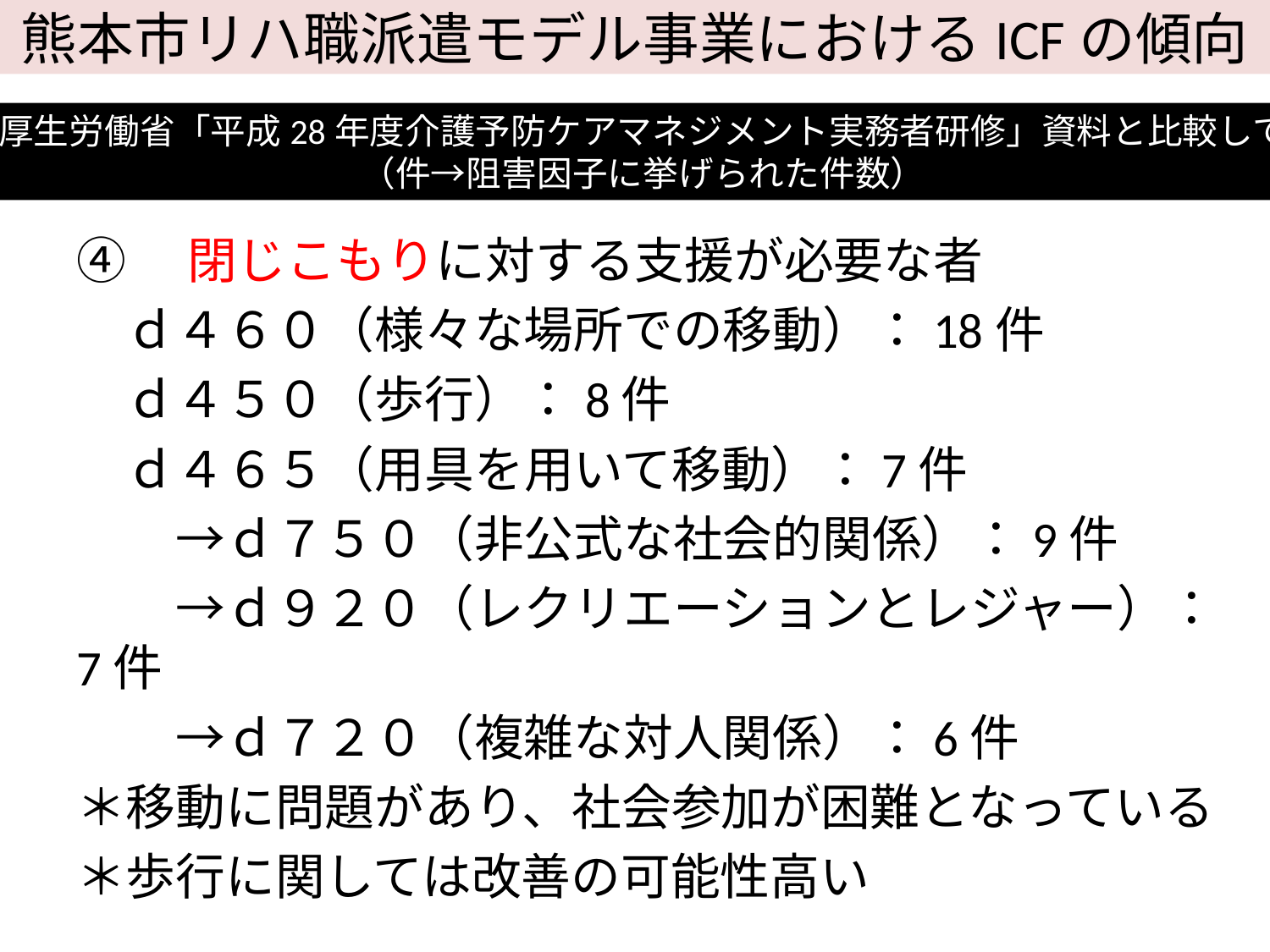

# 熊本市リハ職派遣モデル事業におけるICFの傾向
厚生労働省「平成28年度介護予防ケアマネジメント実務者研修」資料と比較して
（件→阻害因子に挙げられた件数）
④　閉じこもりに対する支援が必要な者
　ｄ４６０（様々な場所での移動）：18件
　ｄ４５０（歩行）：8件
　ｄ４６５（用具を用いて移動）：7件
　　→ｄ７５０（非公式な社会的関係）：9件
　　→ｄ９２０（レクリエーションとレジャー）：7件
　　→ｄ７２０（複雑な対人関係）：6件
＊移動に問題があり、社会参加が困難となっている
＊歩行に関しては改善の可能性高い